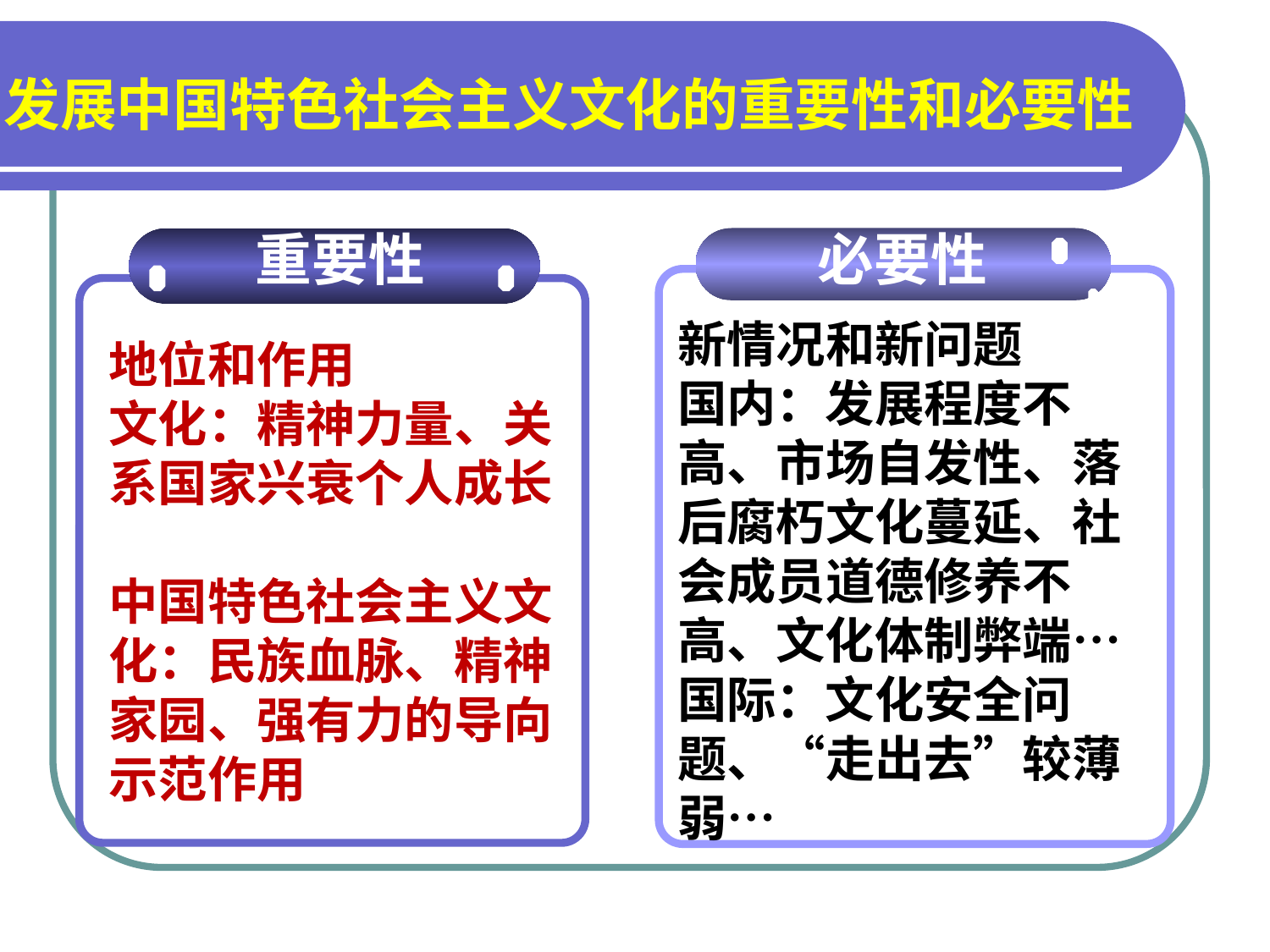

发展中国特色社会主义文化的重要性和必要性
重要性
必要性

新情况和新问题
国内：发展程度不高、市场自发性、落后腐朽文化蔓延、社会成员道德修养不高、文化体制弊端…
国际：文化安全问题、“走出去”较薄弱…

地位和作用
文化：精神力量、关系国家兴衰个人成长

中国特色社会主义文化：民族血脉、精神家园、强有力的导向示范作用